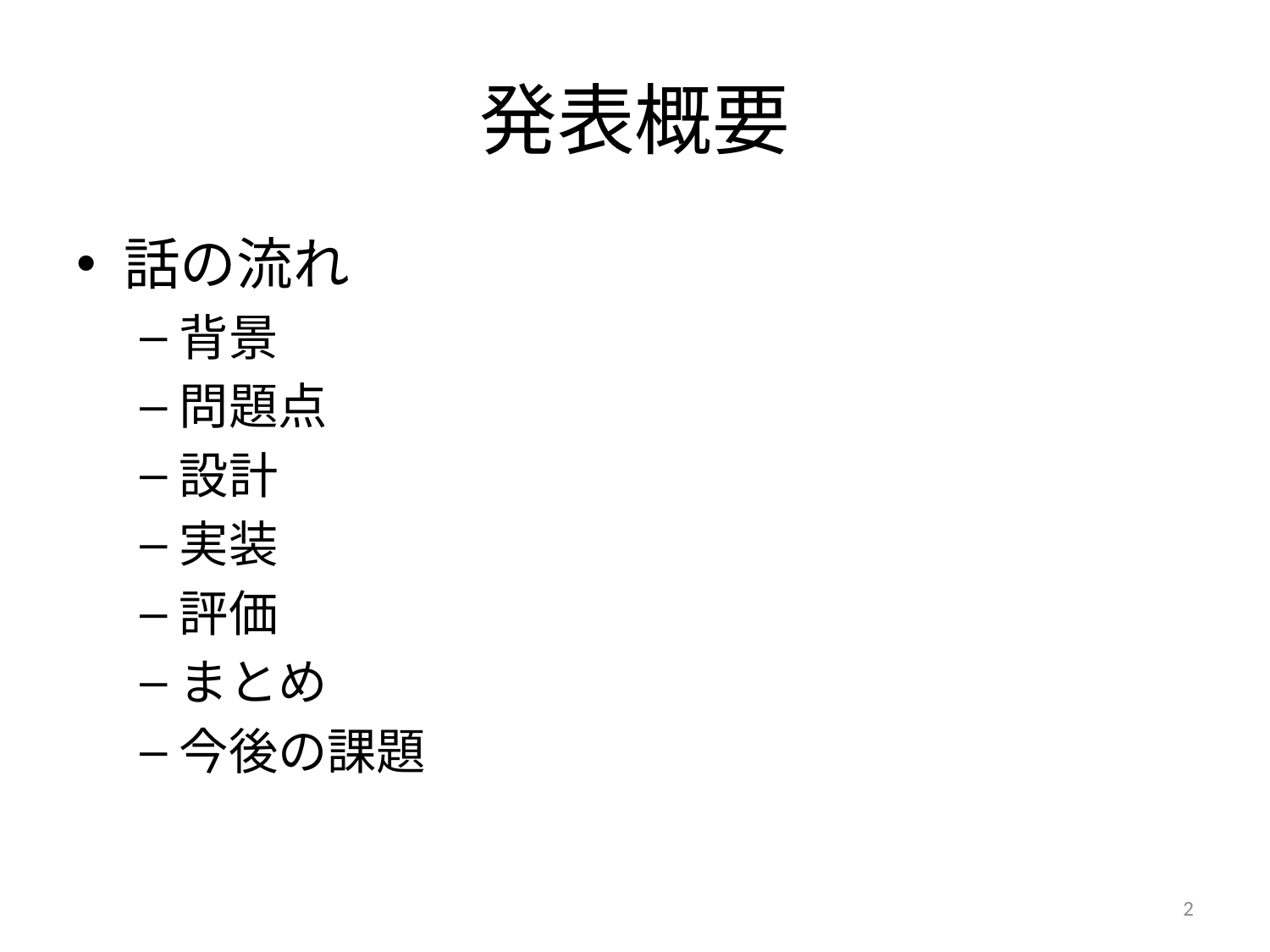

# 発表概要
話の流れ
背景
問題点
設計
実装
評価
まとめ
今後の課題
2